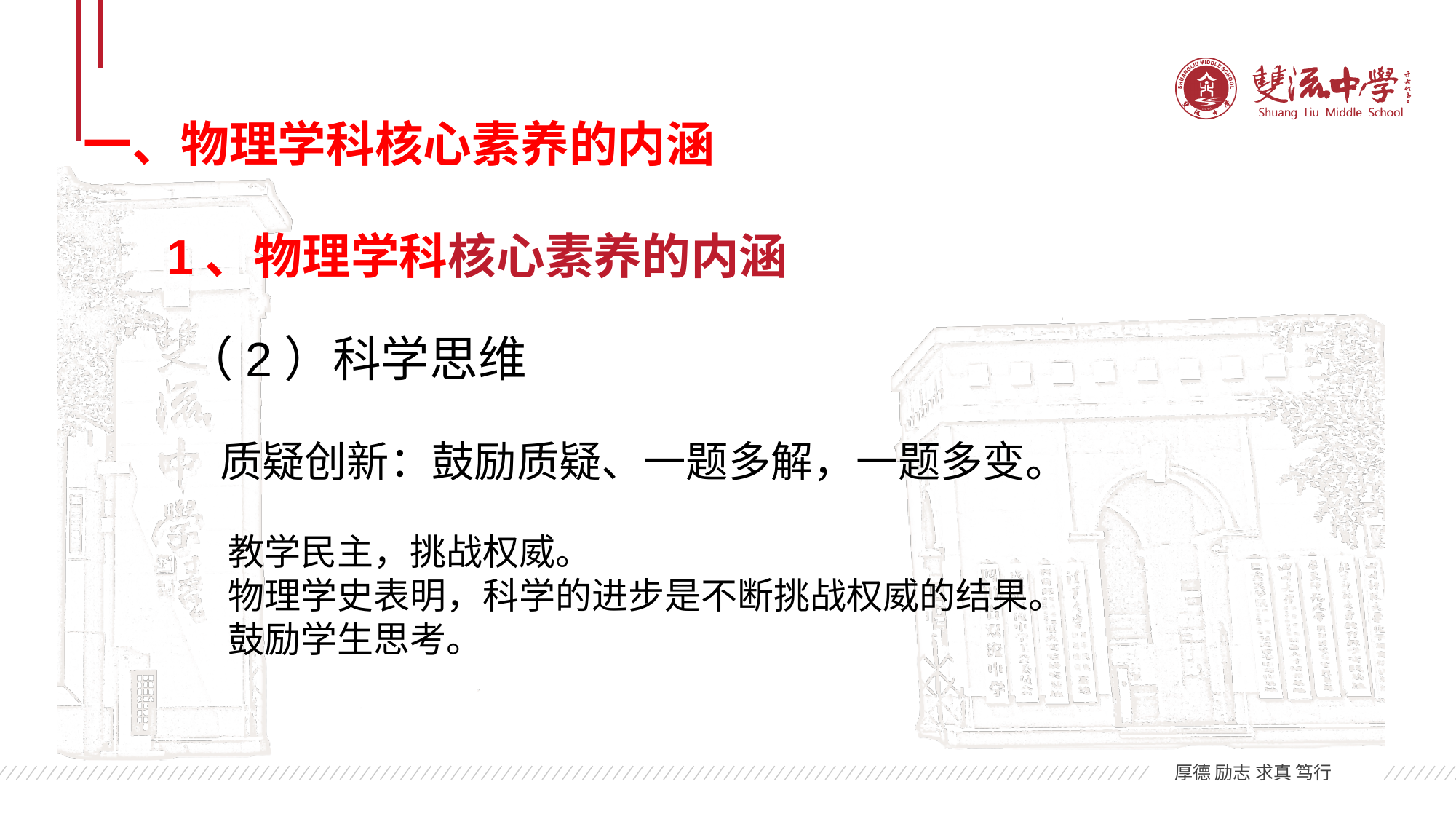

一、物理学科核心素养的内涵
1、物理学科核心素养的内涵
（2）科学思维
质疑创新：鼓励质疑、一题多解，一题多变。
教学民主，挑战权威。
物理学史表明，科学的进步是不断挑战权威的结果。
鼓励学生思考。